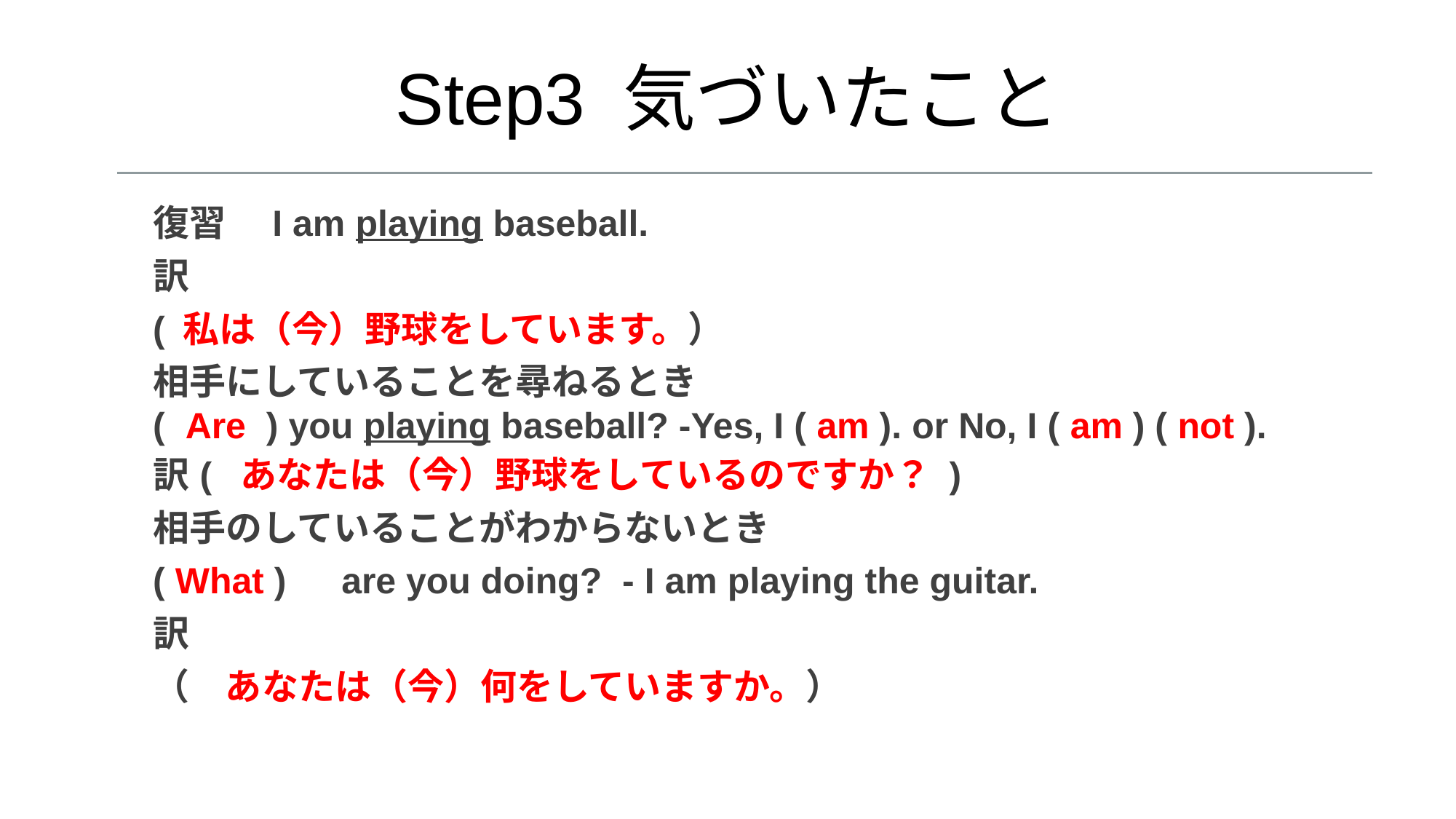

# Step3 気づいたこと
| 復習　I am playing baseball. 訳 ( 私は（今）野球をしています。） 相手にしていることを尋ねるとき ( Are ) you playing baseball? -Yes, I ( am ). or No, I ( am ) ( not ). 訳( あなたは（今）野球をしているのですか？ ) 相手のしていることがわからないとき ( What )　are you doing? - I am playing the guitar. 訳 （　あなたは（今）何をしていますか。） |
| --- |